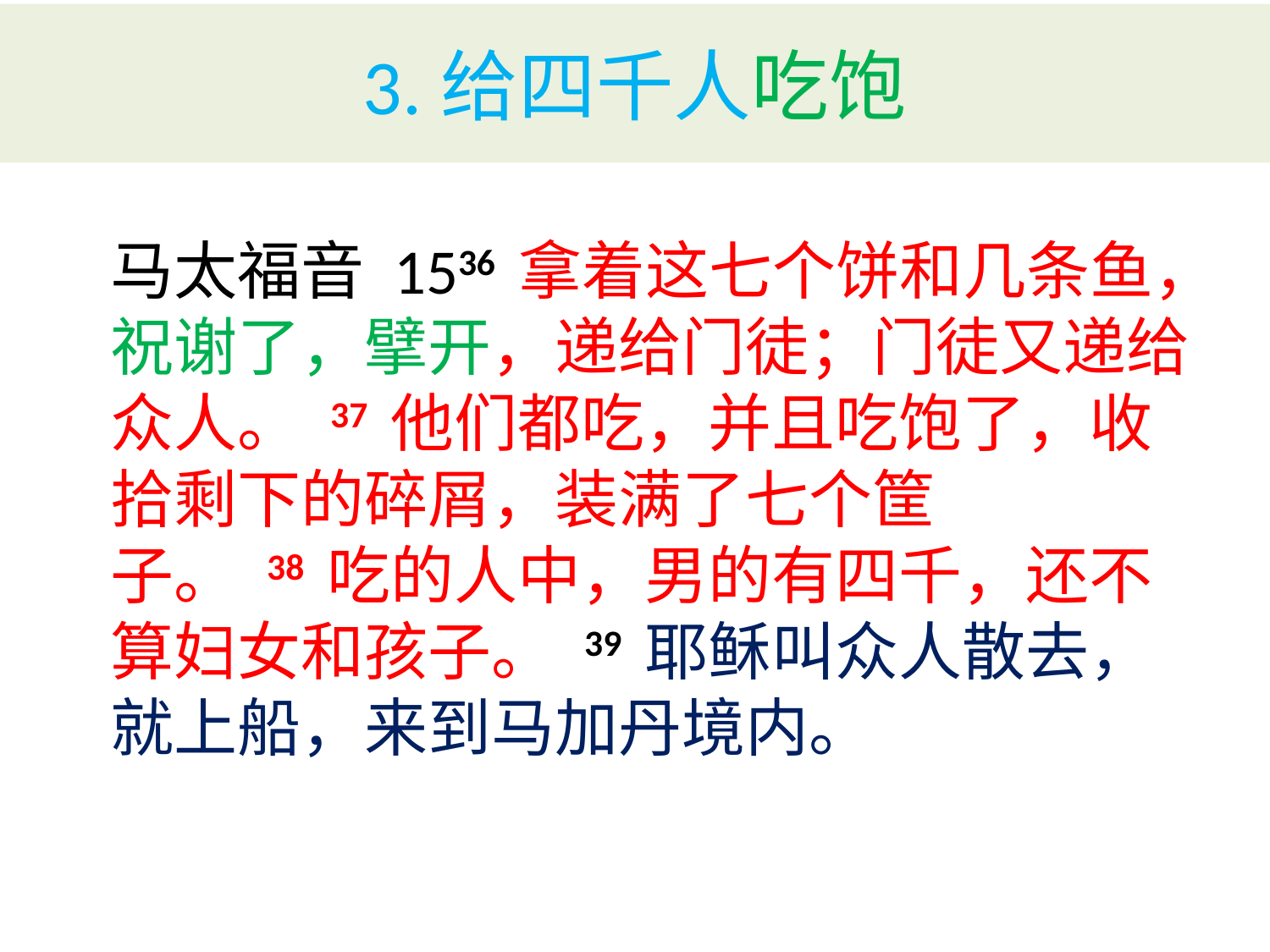

# 3.给四千人吃饱
马太福音 1536 拿着这七个饼和几条鱼，祝谢了，擘开，递给门徒；门徒又递给众人。 37 他们都吃，并且吃饱了，收拾剩下的碎屑，装满了七个筐子。 38 吃的人中，男的有四千，还不算妇女和孩子。 39 耶稣叫众人散去，就上船，来到马加丹境内。